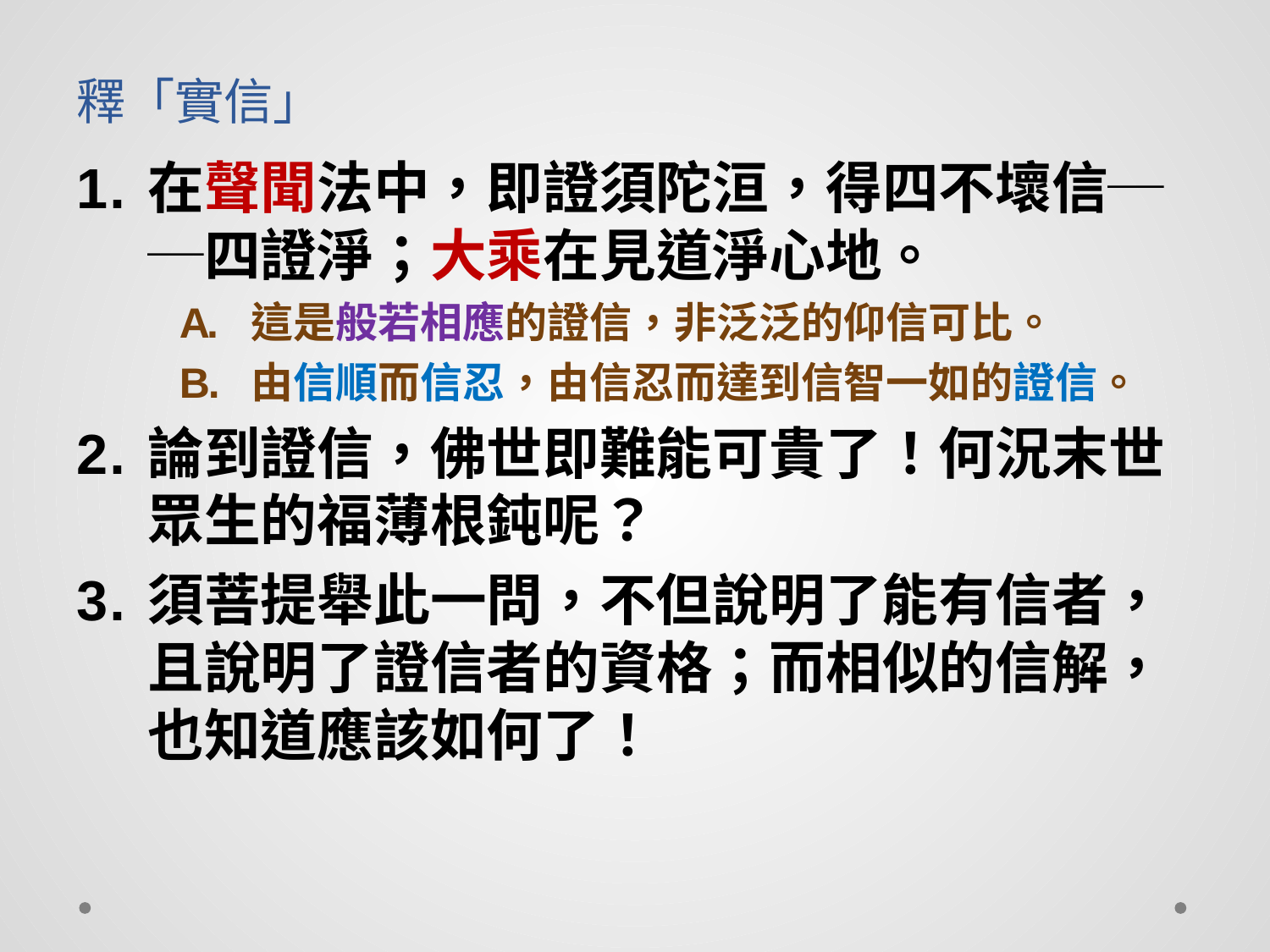

# 釋「實信」
在聲聞法中，即證須陀洹，得四不壞信──四證淨；大乘在見道淨心地。
這是般若相應的證信，非泛泛的仰信可比。
由信順而信忍，由信忍而達到信智一如的證信。
論到證信，佛世即難能可貴了！何況末世眾生的福薄根鈍呢？
須菩提舉此一問，不但說明了能有信者，且說明了證信者的資格；而相似的信解，也知道應該如何了！